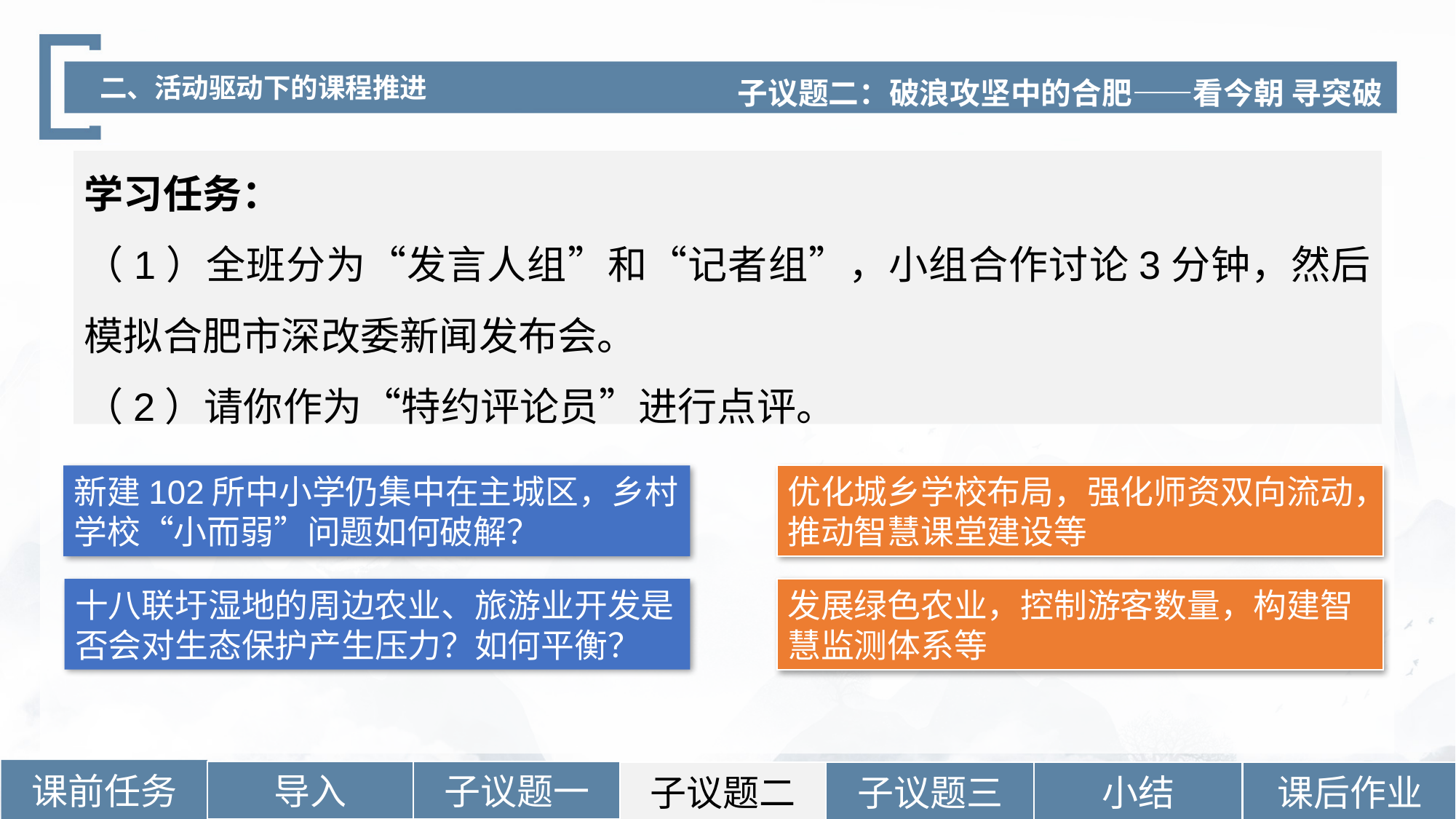

子议题二：破浪攻坚中的合肥——看今朝 寻突破
二、活动驱动下的课程推进
学习任务：
（1）全班分为“发言人组”和“记者组”，小组合作讨论3分钟，然后模拟合肥市深改委新闻发布会。
（2）请你作为“特约评论员”进行点评。
优化城乡学校布局，强化师资双向流动，推动智慧课堂建设等
新建102所中小学仍集中在主城区，乡村学校“小而弱”问题如何破解？
十八联圩湿地的周边农业、旅游业开发是否会对生态保护产生压力？如何平衡？
发展绿色农业，控制游客数量，构建智慧监测体系​等
课前任务
导入
子议题一
小结
课后作业
子议题二
子议题三